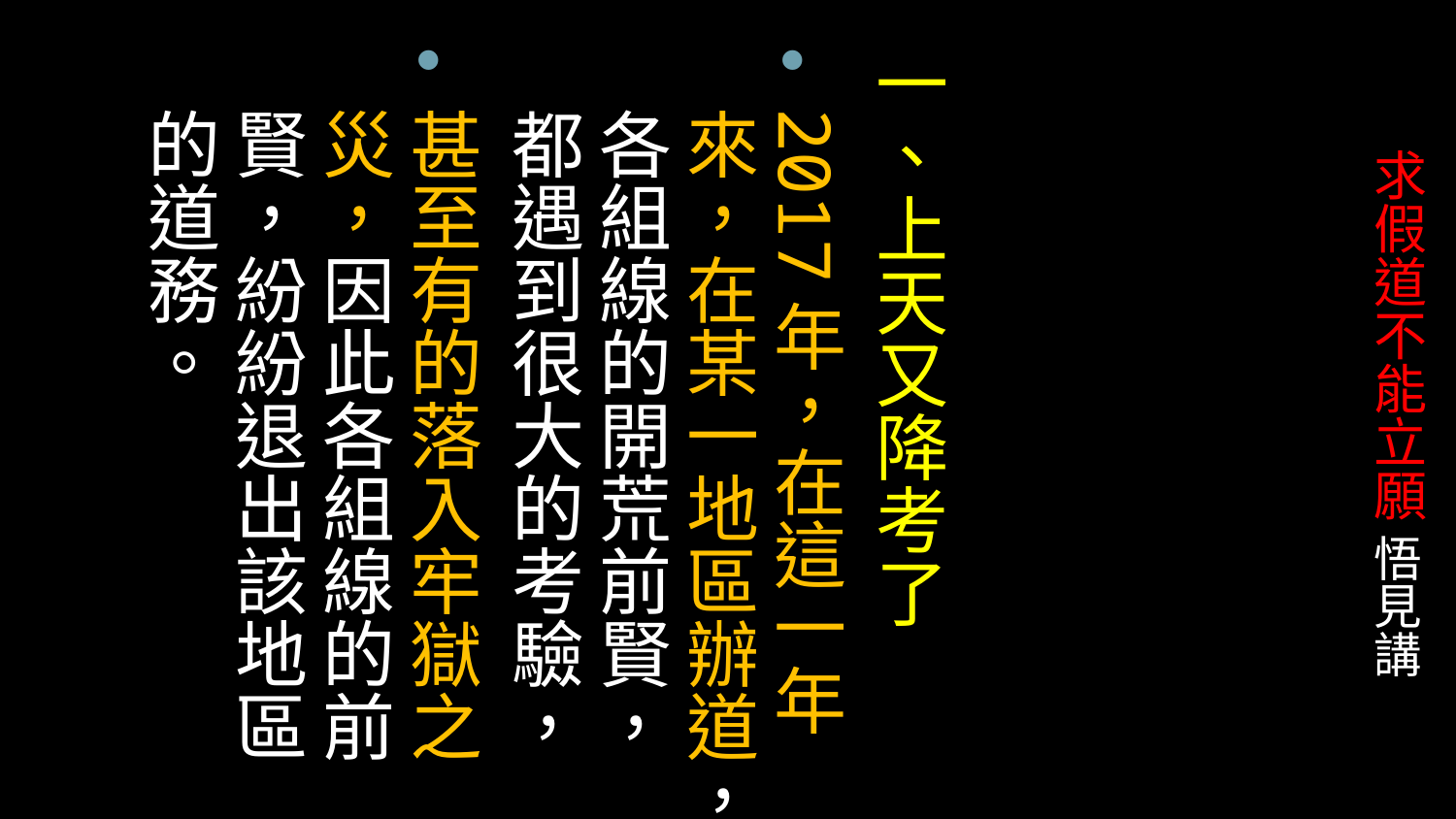

一、上天又降考了
2017年，在這一年來，在某一地區辦道，各組線的開荒前賢，都遇到很大的考驗，
甚至有的落入牢獄之災，因此各組線的前賢，紛紛退出該地區的道務。

# 求假道不能立願 悟見講